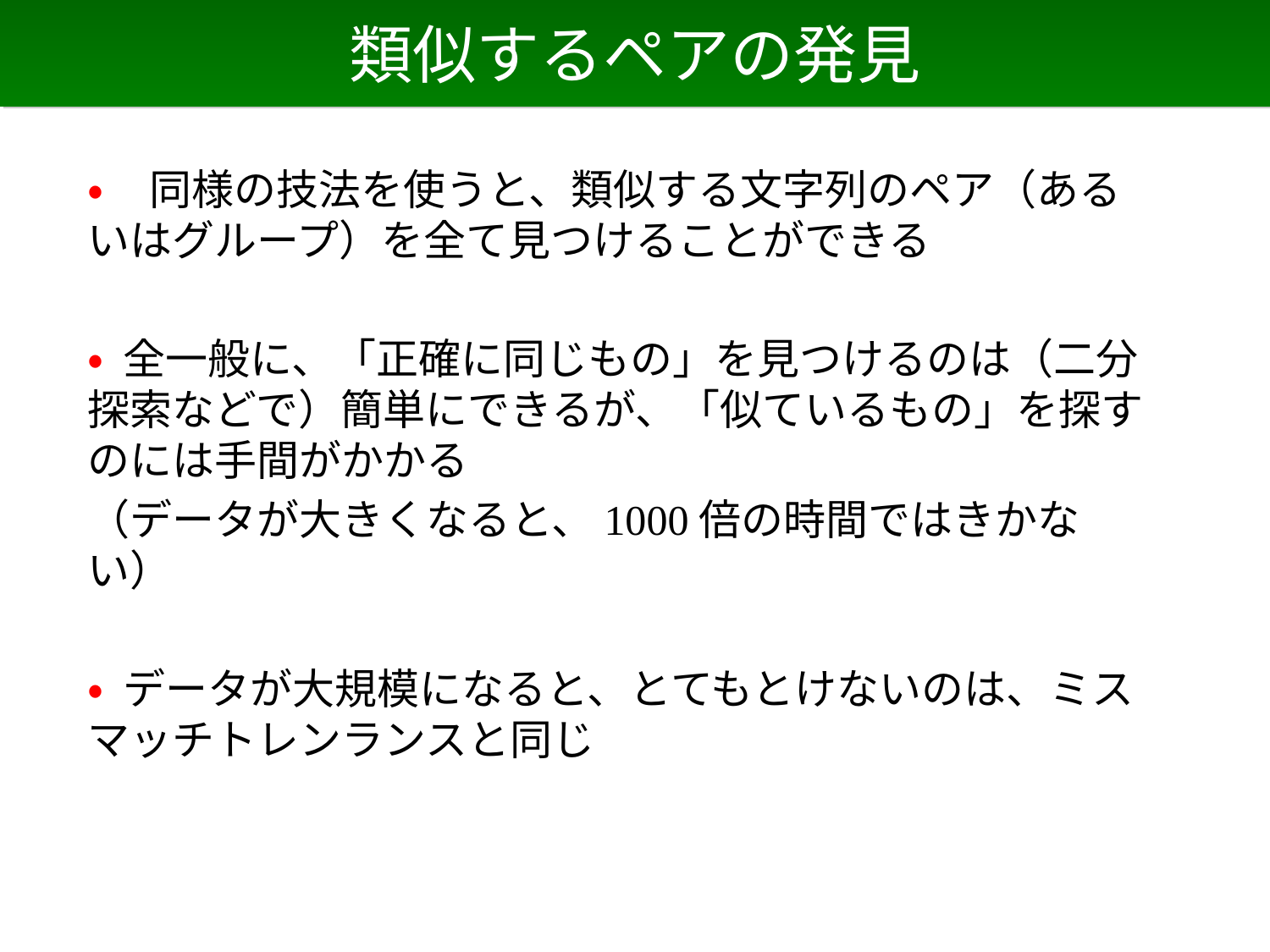

# 類似するペアの発見
• 同様の技法を使うと、類似する文字列のペア（あるいはグループ）を全て見つけることができる

• 全一般に、「正確に同じもの」を見つけるのは（二分探索などで）簡単にできるが、「似ているもの」を探すのには手間がかかる
（データが大きくなると、1000倍の時間ではきかない）

• データが大規模になると、とてもとけないのは、ミスマッチトレンランスと同じ